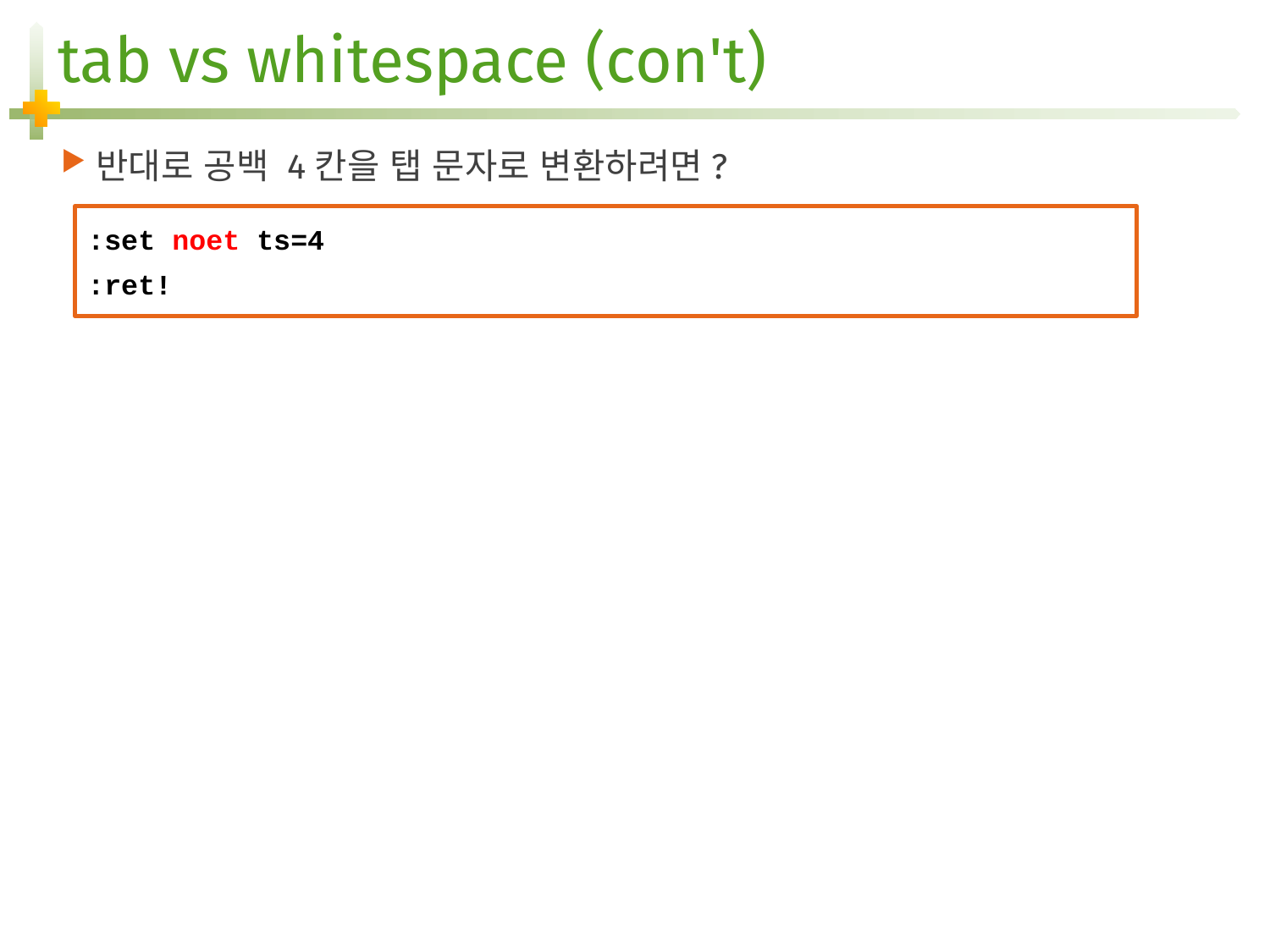

# tab vs whitespace (con't)
반대로 공백 4칸을 탭 문자로 변환하려면?
:set noet ts=4
:ret!